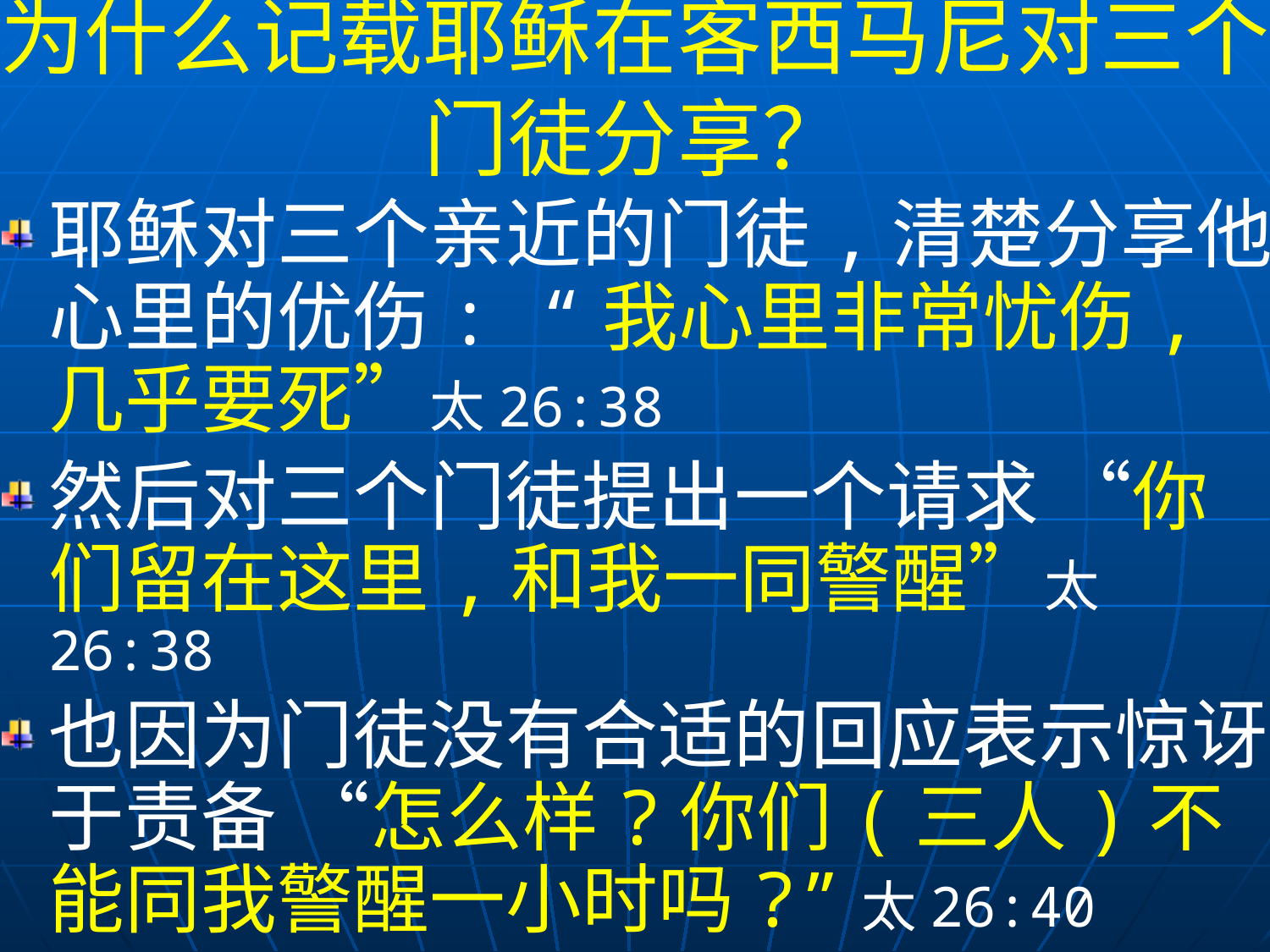

为什么记载耶稣在客西马尼对三个门徒分享？
耶稣对三个亲近的门徒,清楚分享他心里的优伤: “我心里非常忧伤,几乎要死”太26:38
然后对三个门徒提出一个请求 “你们留在这里,和我一同警醒”太26:38
也因为门徒没有合适的回应表示惊讶于责备 “怎么样?你们(三人)不能同我警醒一小时吗?”太26:40